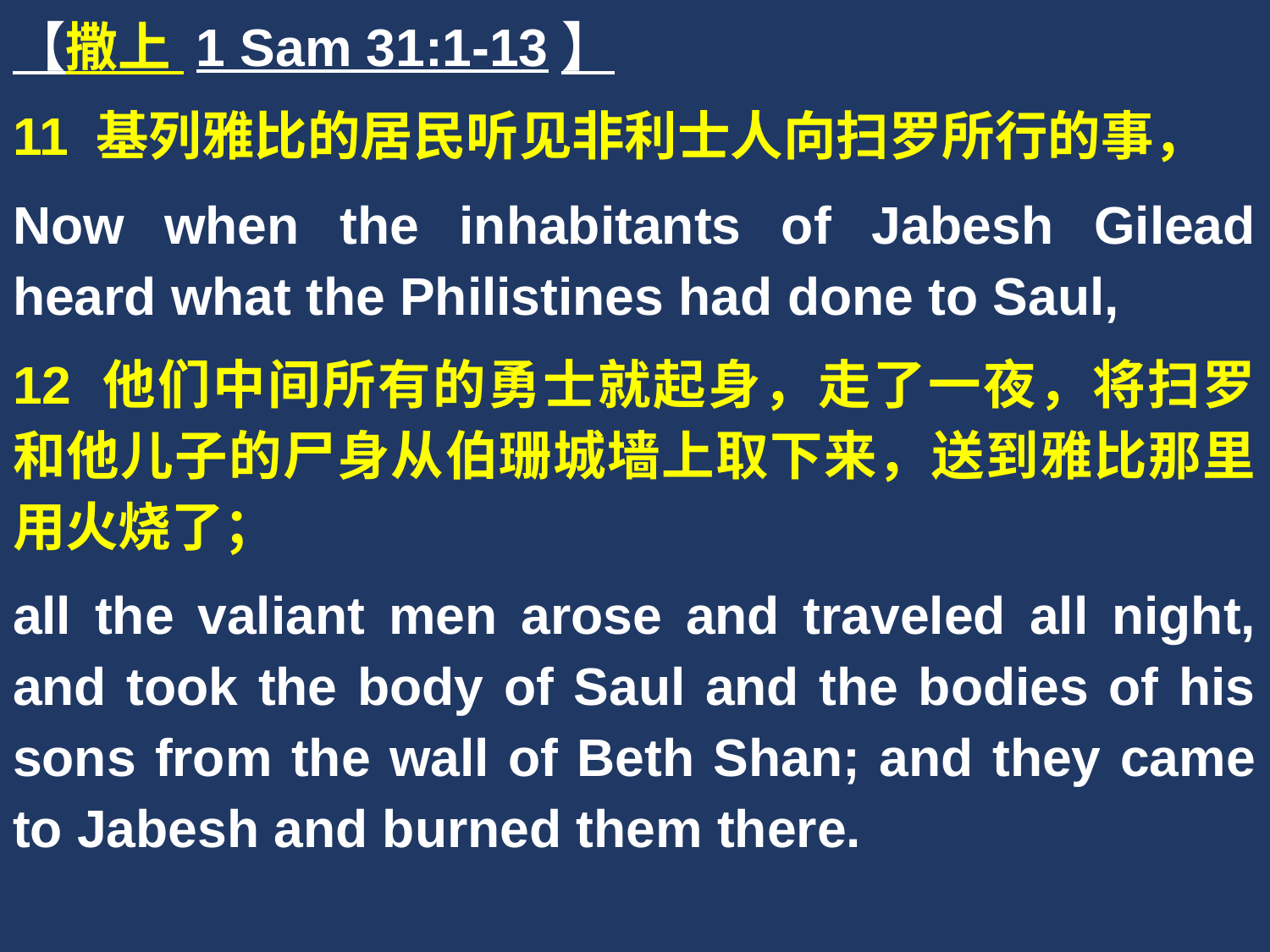

【撒上 1 Sam 31:1-13】
11 基列雅比的居民听见非利士人向扫罗所行的事，
Now when the inhabitants of Jabesh Gilead heard what the Philistines had done to Saul,
12 他们中间所有的勇士就起身，走了一夜，将扫罗和他儿子的尸身从伯珊城墙上取下来，送到雅比那里用火烧了；
all the valiant men arose and traveled all night, and took the body of Saul and the bodies of his sons from the wall of Beth Shan; and they came to Jabesh and burned them there.